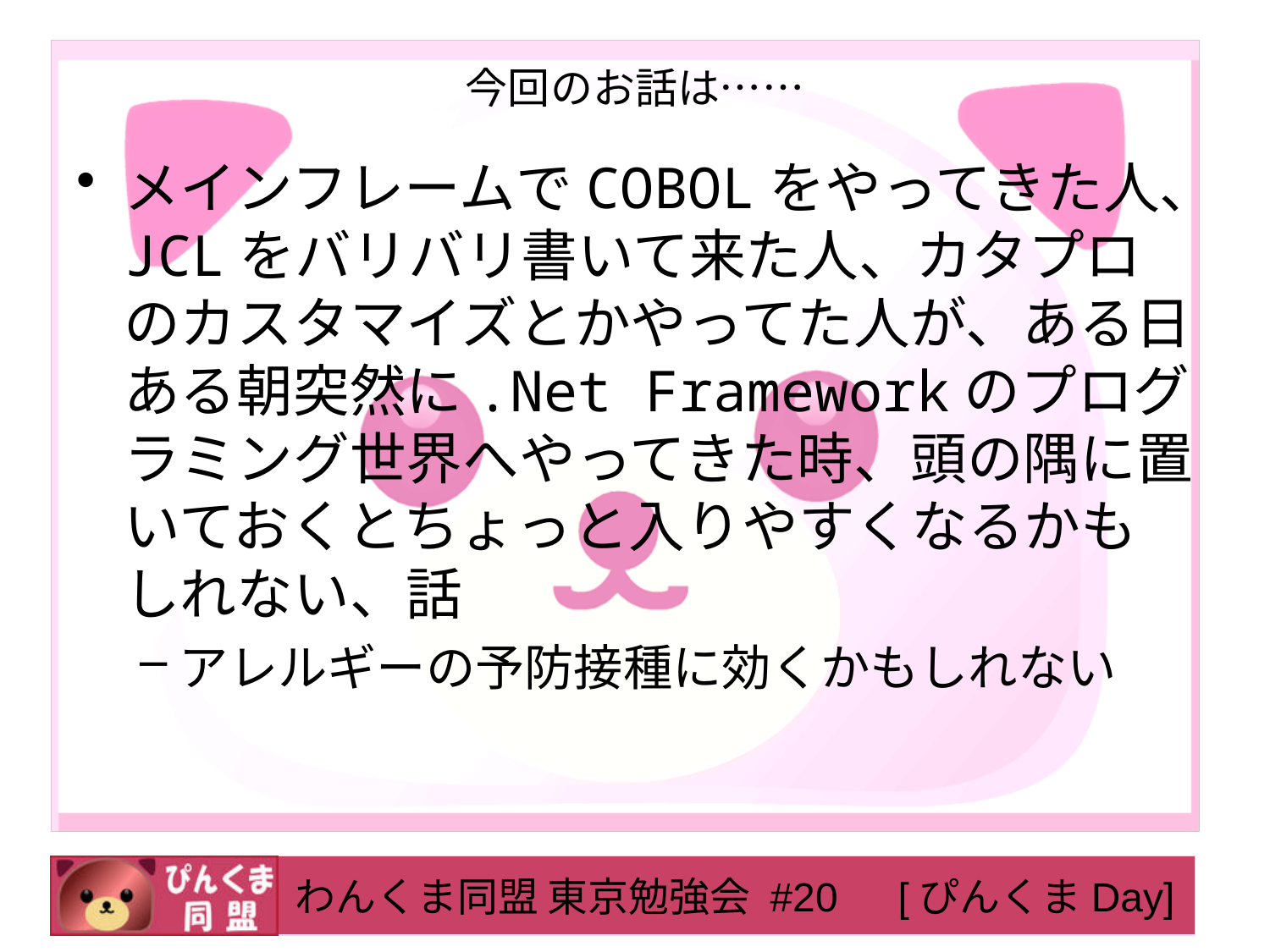

# 今回のお話は……
メインフレームでCOBOLをやってきた人、JCLをバリバリ書いて来た人、カタプロのカスタマイズとかやってた人が、ある日ある朝突然に.Net Frameworkのプログラミング世界へやってきた時、頭の隅に置いておくとちょっと入りやすくなるかもしれない、話
アレルギーの予防接種に効くかもしれない